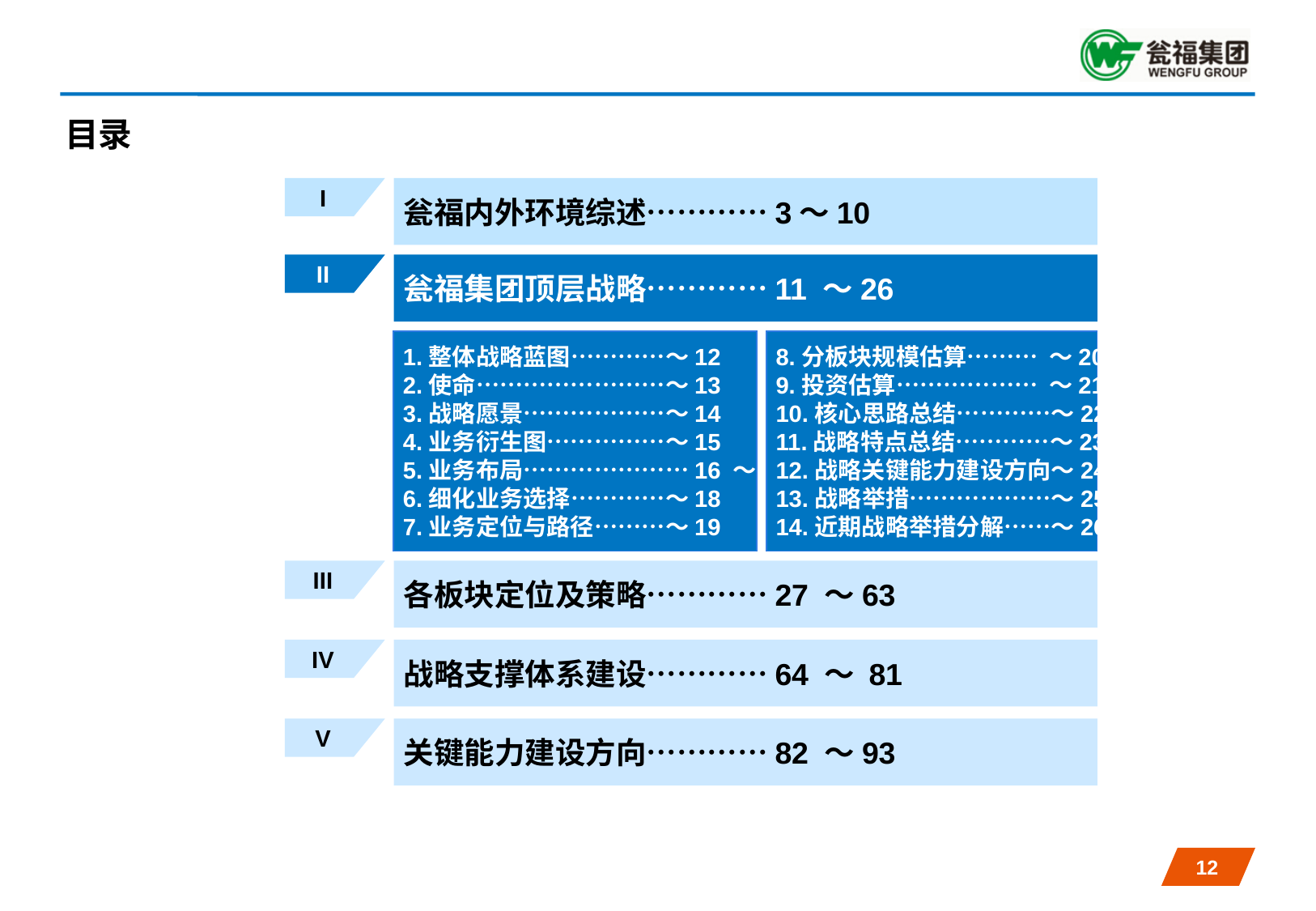

# 目录
瓮福内外环境综述…………3～10
I
瓮福集团顶层战略…………11 ～26
II
8.分板块规模估算………  ～20
9.投资估算………………  ～21
10.核心思路总结…………～22
11.战略特点总结…………～23
12.战略关键能力建设方向～24
13.战略举措………………～25
14.近期战略举措分解……～26
1.整体战略蓝图…………～12
2.使命……………………～13
3.战略愿景………………～14
4.业务衍生图……………～15
5.业务布局…………………16 ～17
6.细化业务选择…………～18
7.业务定位与路径………～19
各板块定位及策略…………27 ～63
III
战略支撑体系建设…………64 ～ 81
IV
关键能力建设方向…………82 ～93
V